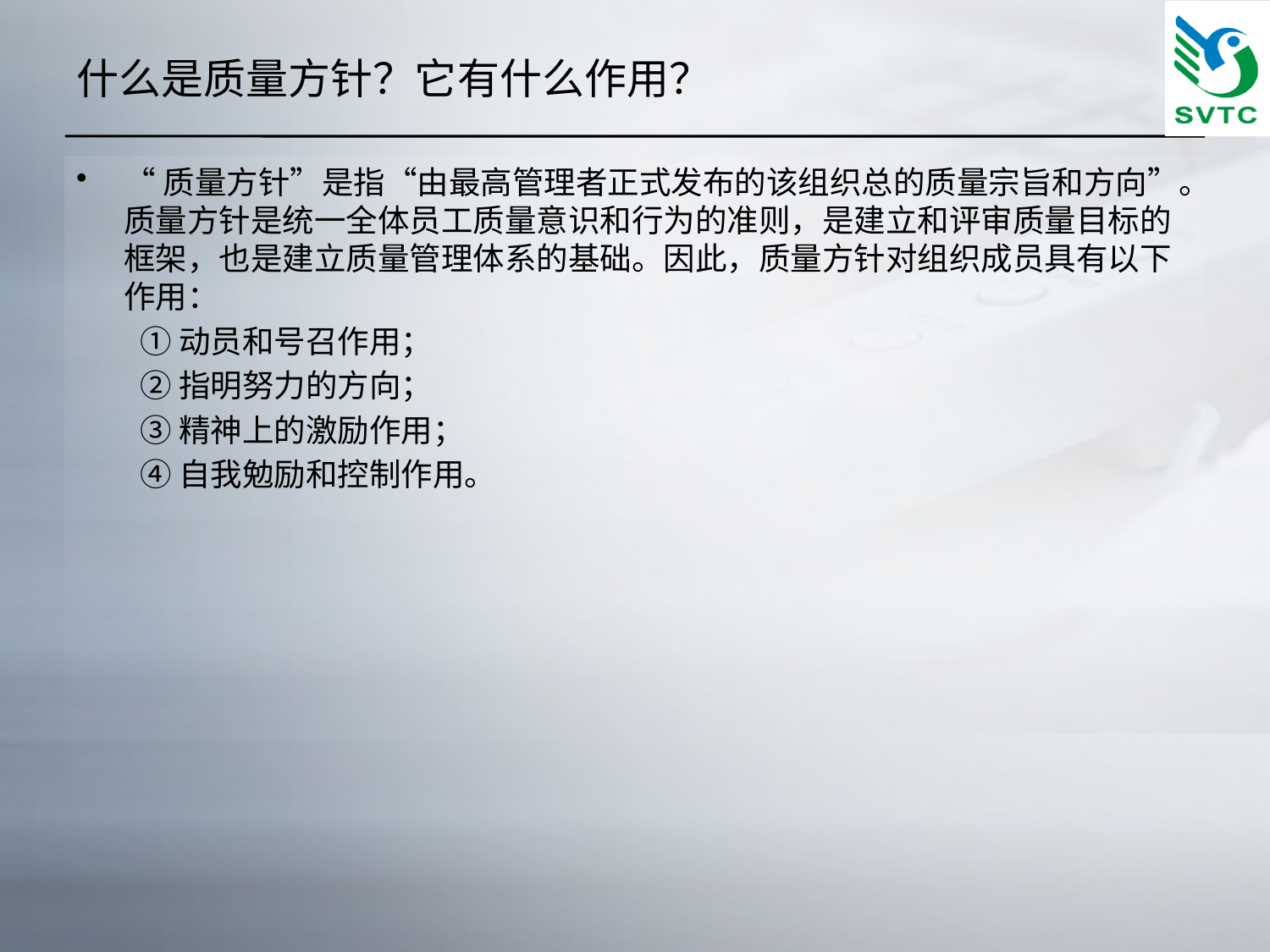

# 什么是质量方针？它有什么作用？
“质量方针”是指“由最高管理者正式发布的该组织总的质量宗旨和方向”。质量方针是统一全体员工质量意识和行为的准则，是建立和评审质量目标的框架，也是建立质量管理体系的基础。因此，质量方针对组织成员具有以下作用：
①动员和号召作用；
②指明努力的方向；
③精神上的激励作用；
④自我勉励和控制作用。